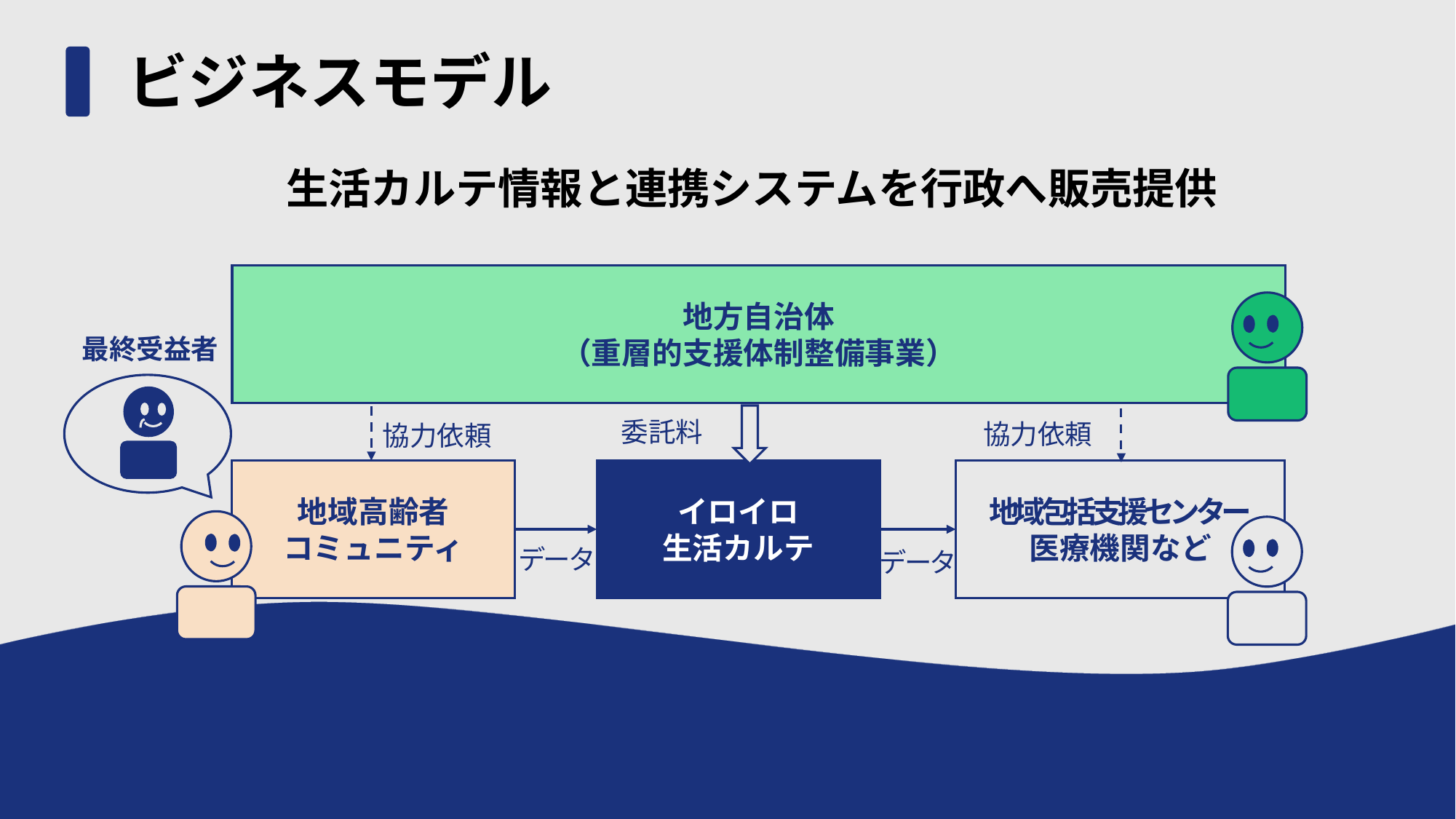

# ビジネスモデル
生活カルテ情報と連携システムを行政へ販売提供
地方自治体
（重層的支援体制整備事業）

最終受益者

委託料
協力依頼
協力依頼
地域高齢者
コミュニティ
イロイロ
生活カルテ
地域包括支援センター
医療機関など

データ
データ